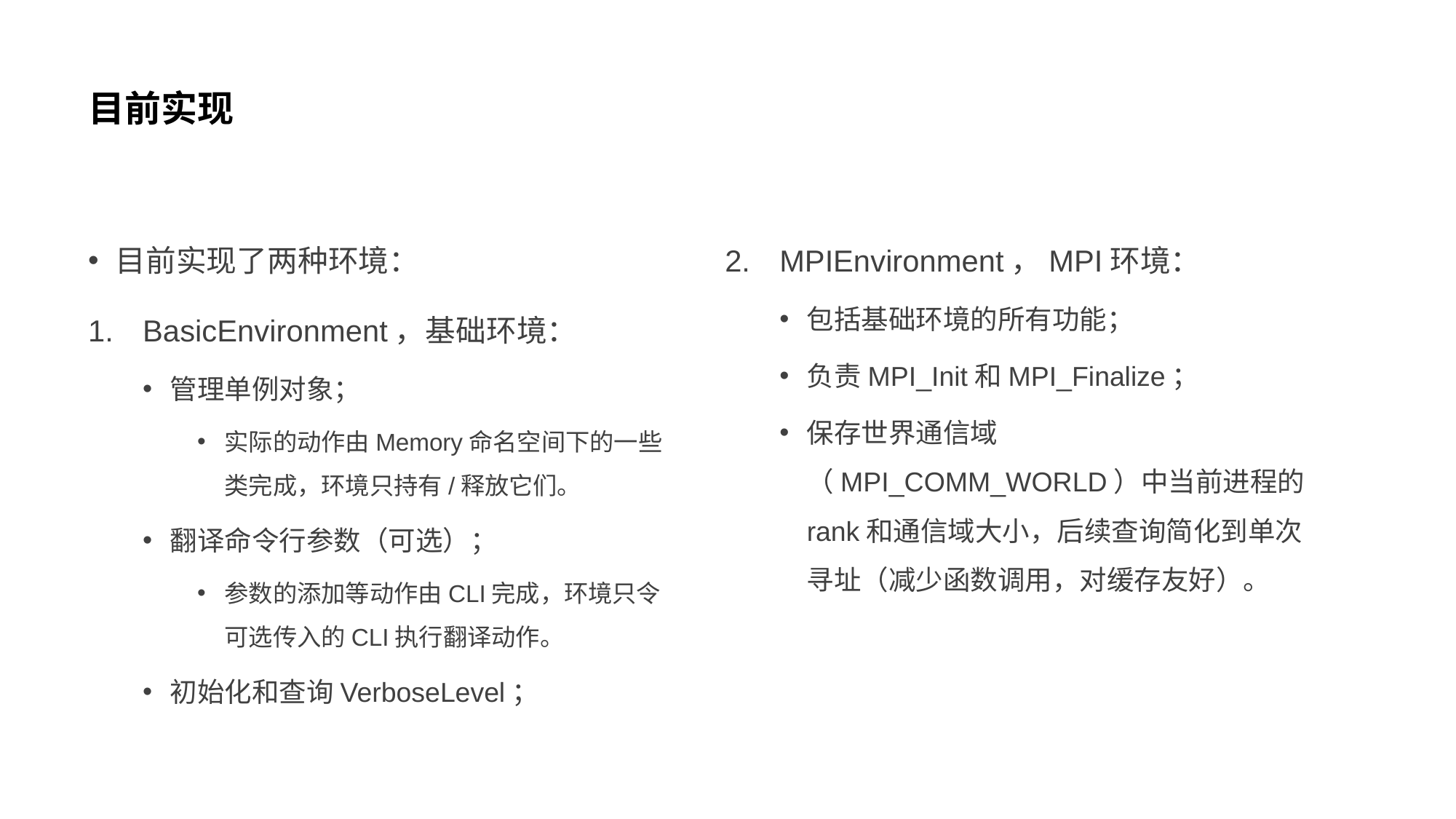

# 目前实现
目前实现了两种环境：
BasicEnvironment，基础环境：
管理单例对象；
实际的动作由Memory命名空间下的一些类完成，环境只持有/释放它们。
翻译命令行参数（可选）；
参数的添加等动作由CLI完成，环境只令可选传入的CLI执行翻译动作。
初始化和查询VerboseLevel；
MPIEnvironment，MPI环境：
包括基础环境的所有功能；
负责MPI_Init和MPI_Finalize；
保存世界通信域（MPI_COMM_WORLD）中当前进程的rank和通信域大小，后续查询简化到单次寻址（减少函数调用，对缓存友好）。

9